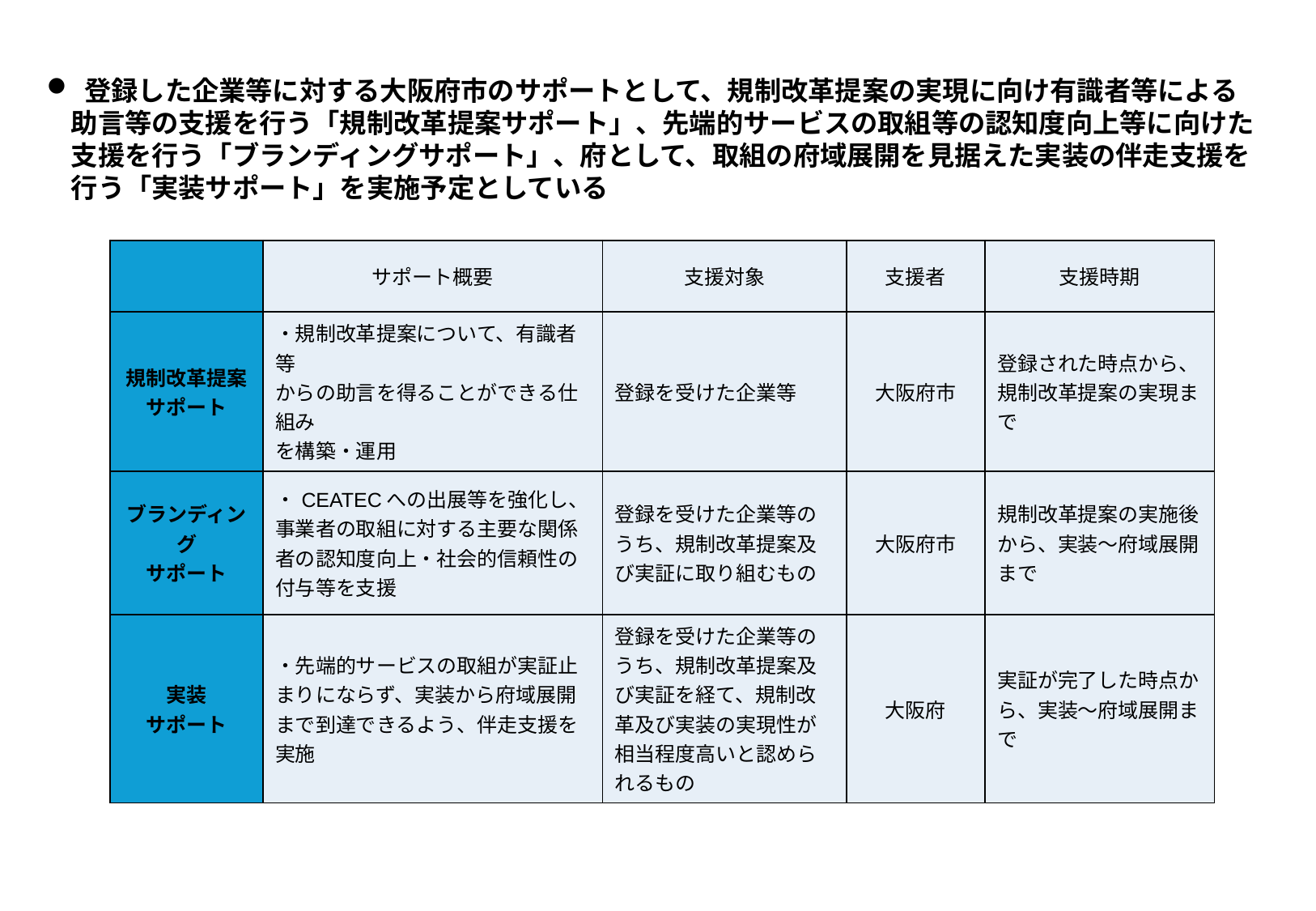

登録した企業等に対する大阪府市のサポートとして、規制改革提案の実現に向け有識者等による
   助言等の支援を行う「規制改革提案サポート」、先端的サービスの取組等の認知度向上等に向けた
   支援を行う「ブランディングサポート」、府として、取組の府域展開を見据えた実装の伴走支援を
   行う「実装サポート」を実施予定としている

|  | サポート概要 | 支援対象 | 支援者 | 支援時期 |
| --- | --- | --- | --- | --- |
| 規制改革提案 サポート | ・規制改革提案について、有識者等 からの助言を得ることができる仕組み を構築・運用 | 登録を受けた企業等 | 大阪府市 | 登録された時点から、 規制改革提案の実現まで |
| ブランディング サポート | ・CEATECへの出展等を強化し、事業者の取組に対する主要な関係者の認知度向上・社会的信頼性の付与等を支援 | 登録を受けた企業等のうち、規制改革提案及び実証に取り組むもの | 大阪府市 | 規制改革提案の実施後から、実装～府域展開まで |
| 実装 サポート | ・先端的サービスの取組が実証止まりにならず、実装から府域展開まで到達できるよう、伴走支援を実施 | 登録を受けた企業等のうち、規制改革提案及び実証を経て、規制改革及び実装の実現性が相当程度高いと認められるもの | 大阪府 | 実証が完了した時点から、実装～府域展開まで |